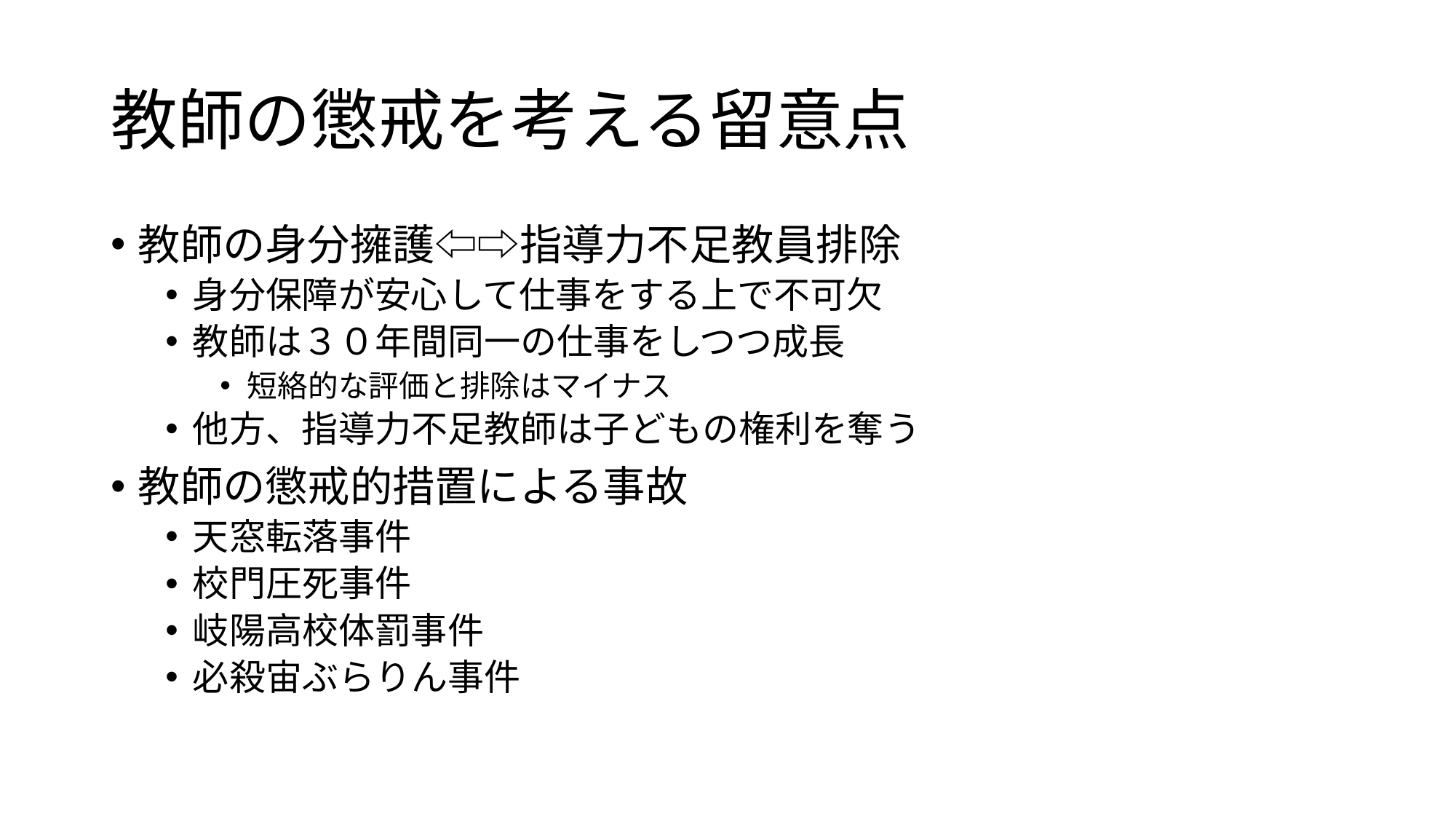

# 教師の懲戒を考える留意点
教師の身分擁護⇦⇨指導力不足教員排除
身分保障が安心して仕事をする上で不可欠
教師は３０年間同一の仕事をしつつ成長
短絡的な評価と排除はマイナス
他方、指導力不足教師は子どもの権利を奪う
教師の懲戒的措置による事故
天窓転落事件
校門圧死事件
岐陽高校体罰事件
必殺宙ぶらりん事件